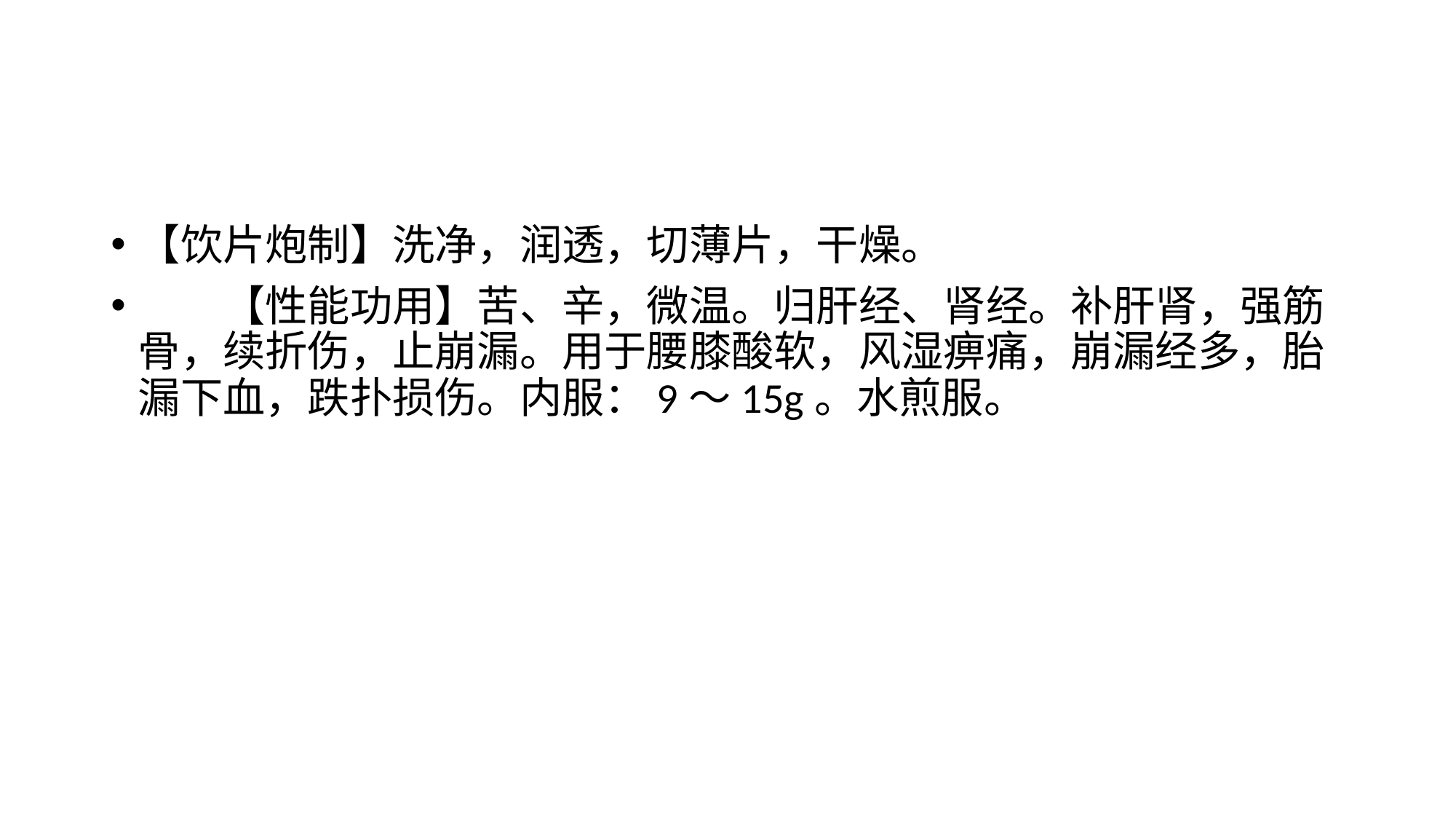

#
【饮片炮制】洗净，润透，切薄片，干燥。
　　【性能功用】苦、辛，微温。归肝经、肾经。补肝肾，强筋骨，续折伤，止崩漏。用于腰膝酸软，风湿痹痛，崩漏经多，胎漏下血，跌扑损伤。内服：9～15g。水煎服。